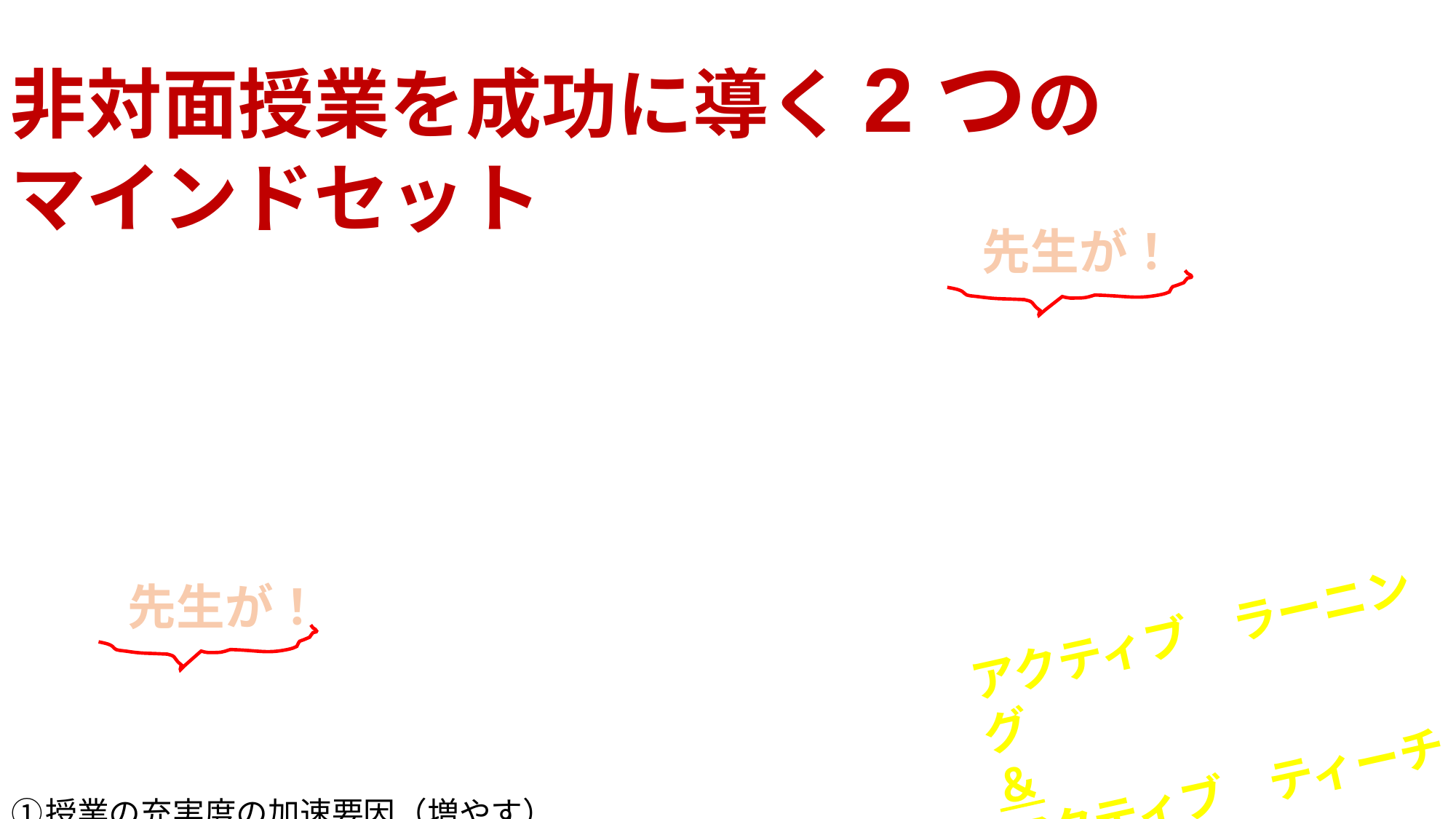

非対面授業を成功に導く2つの
マインドセット
　先生が！

先生が！
アクティブ　ラーニング
＆
アクティブ　ティーチング
# ①授業の充実度の加速要因（増やす） ②授業の勢いにブレーキをかけている要 　因（取り除く）